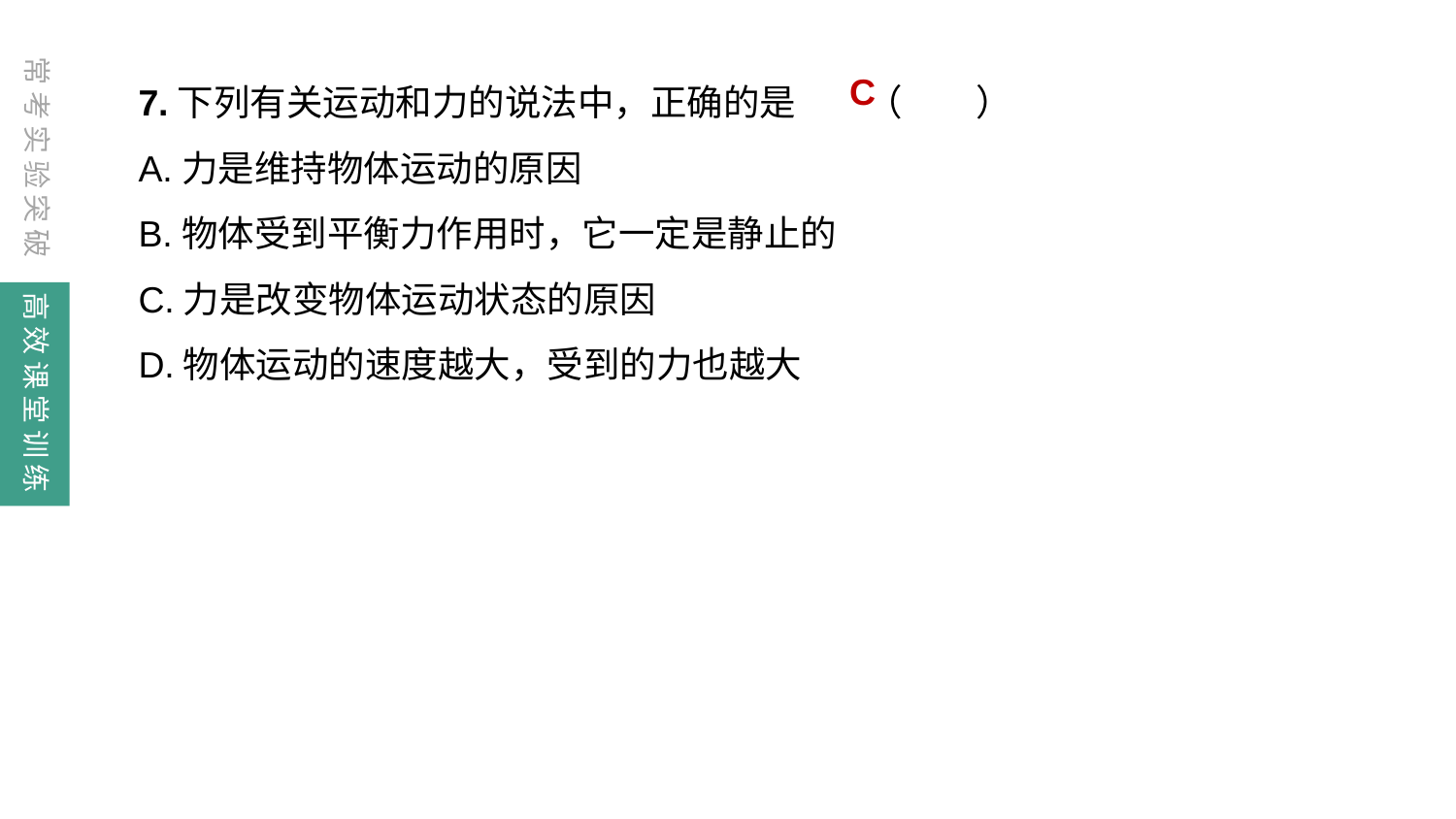

常考实验突破
7.下列有关运动和力的说法中，正确的是	（　　）
A.力是维持物体运动的原因
B.物体受到平衡力作用时，它一定是静止的
C.力是改变物体运动状态的原因
D.物体运动的速度越大，受到的力也越大
C
高效课堂训练